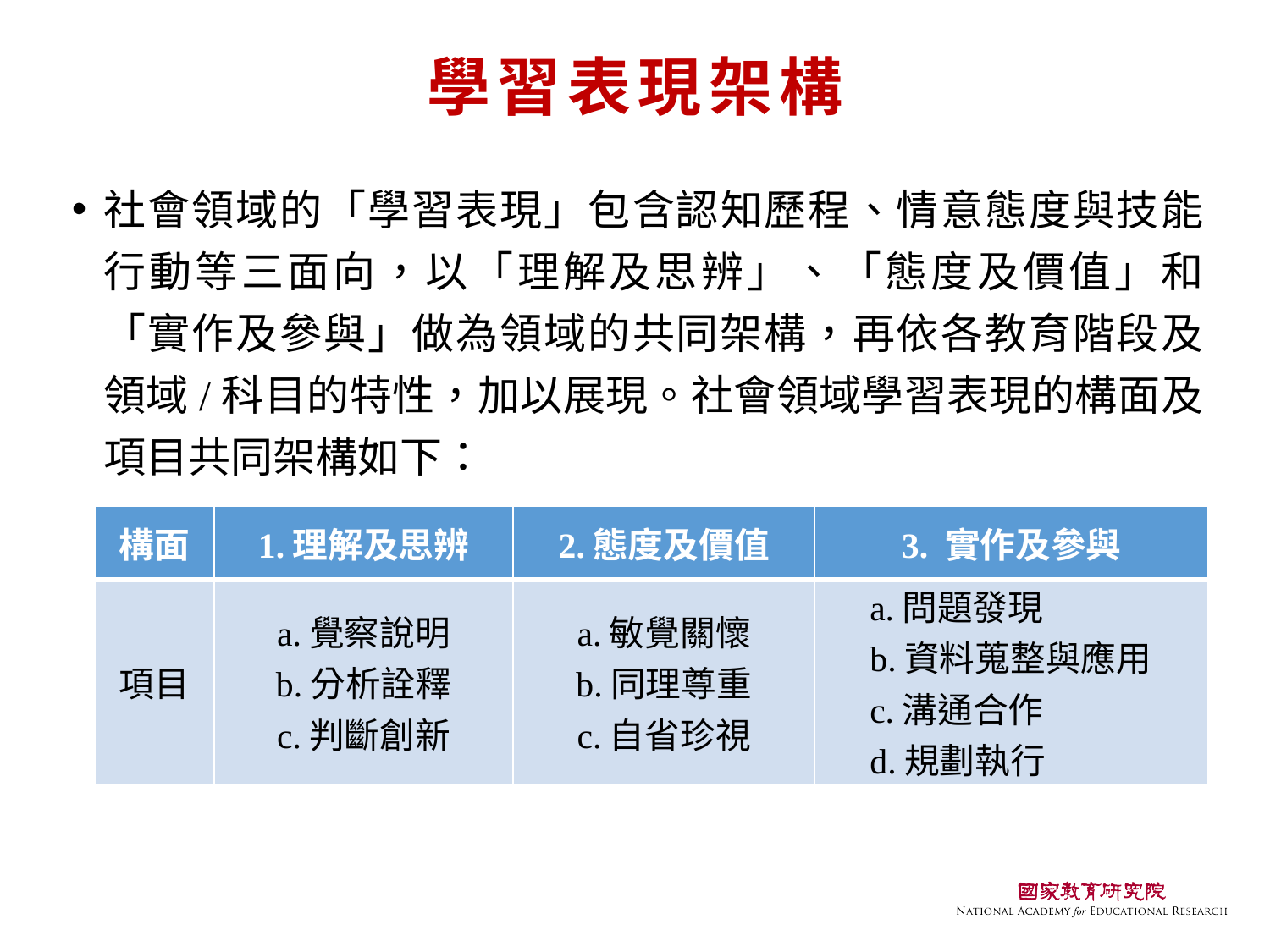

學習表現架構
社會領域的「學習表現」包含認知歷程、情意態度與技能行動等三面向，以「理解及思辨」、「態度及價值」和「實作及參與」做為領域的共同架構，再依各教育階段及領域/科目的特性，加以展現。社會領域學習表現的構面及項目共同架構如下：

| 構面 | 1.理解及思辨 | 2.態度及價值 | 3. 實作及參與 |
| --- | --- | --- | --- |
| 項目 | a.覺察說明 b.分析詮釋 c.判斷創新 | a.敏覺關懷 b.同理尊重 c.自省珍視 | a.問題發現 　b.資料蒐整與應用 　c.溝通合作 　d.規劃執行 |